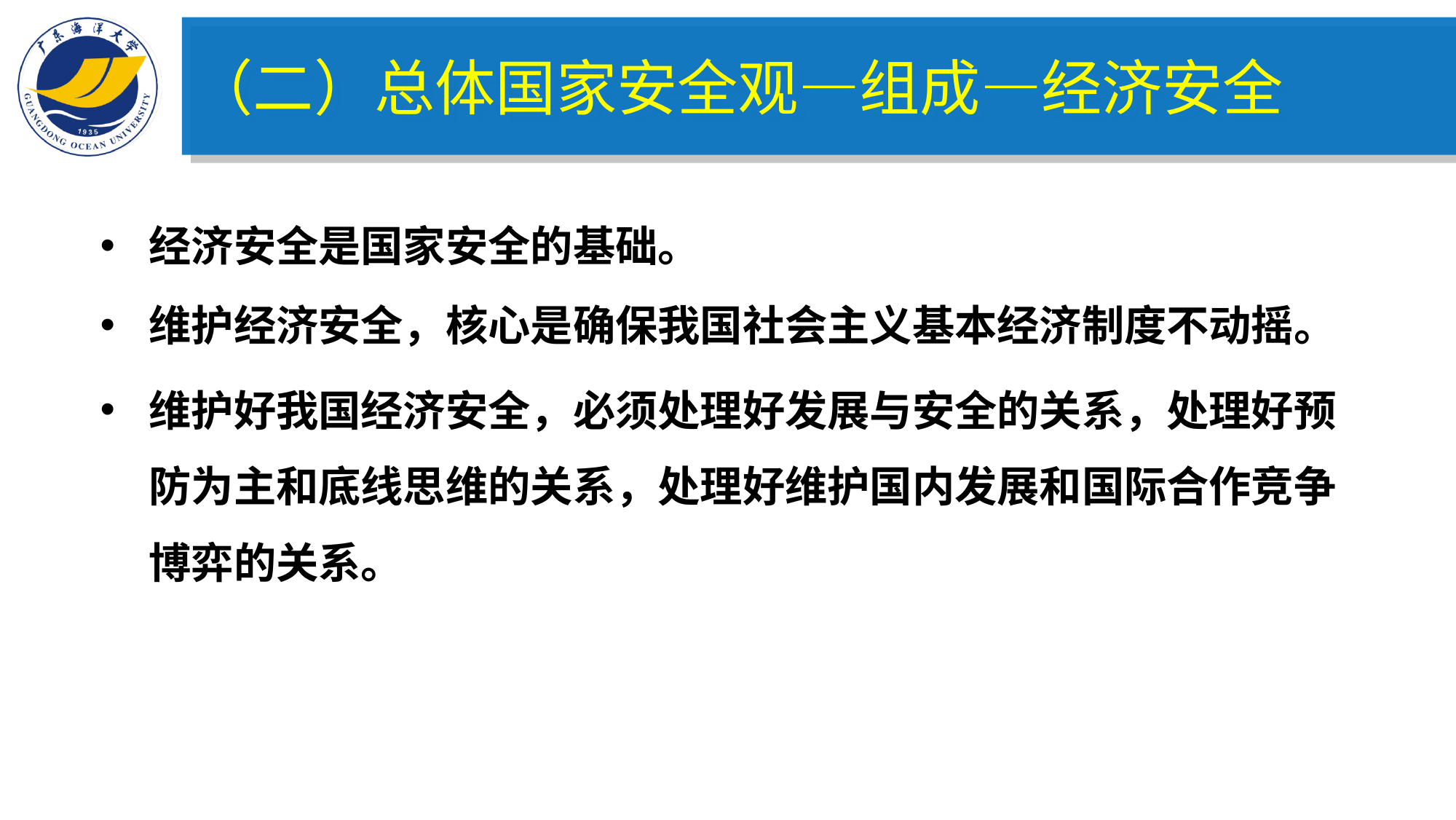

（二）总体国家安全观—组成—经济安全
经济安全是国家安全的基础。
维护经济安全，核心是确保我国社会主义基本经济制度不动摇。
维护好我国经济安全，必须处理好发展与安全的关系，处理好预防为主和底线思维的关系，处理好维护国内发展和国际合作竞争博弈的关系。